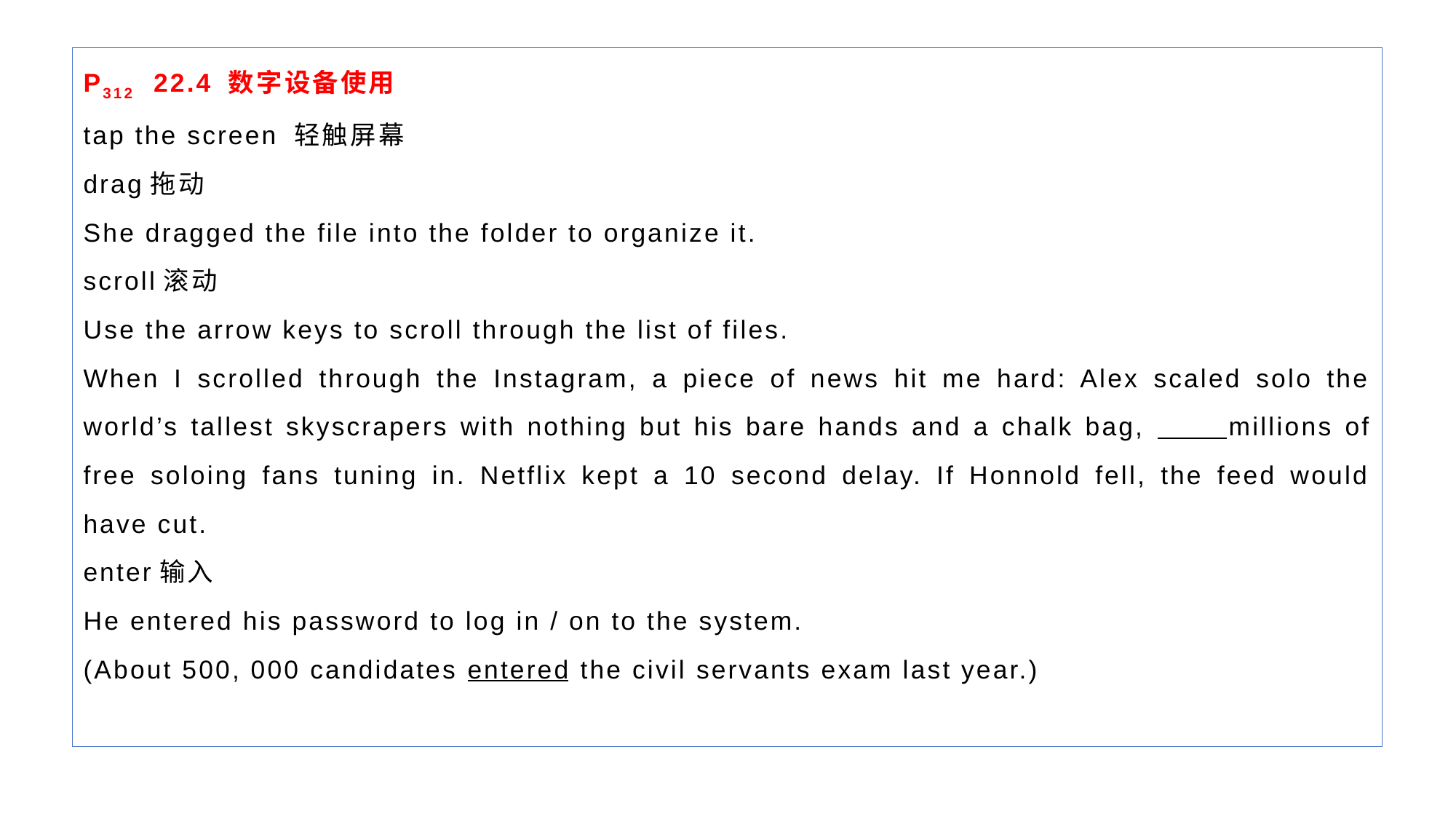

P312  22.4 数字设备使用
tap the screen 轻触屏幕
drag拖动
She dragged the file into the folder to organize it.
scroll滚动
Use the arrow keys to scroll through the list of files.
When I scrolled through the Instagram, a piece of news hit me hard: Alex scaled solo the world’s tallest skyscrapers with nothing but his bare hands and a chalk bag,       millions of free soloing fans tuning in. Netflix kept a 10 second delay. If Honnold fell, the feed would have cut.
enter输入
He entered his password to log in / on to the system.
(About 500, 000 candidates entered the civil servants exam last year.)